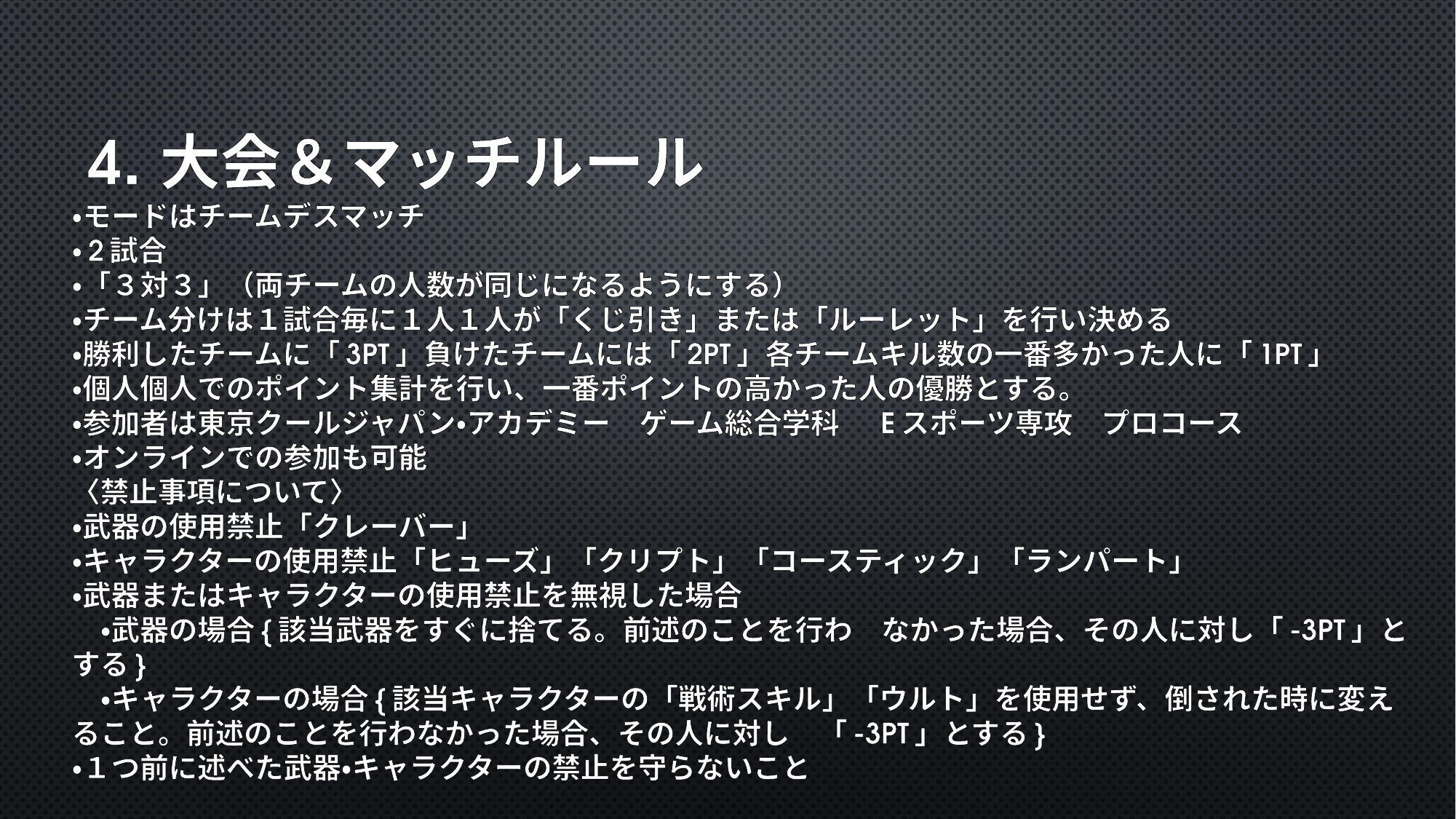

# 4.大会＆マッチルール
・モードはチームデスマッチ
・2試合
・「３対３」（両チームの人数が同じになるようにする）
・チーム分けは１試合毎に１人１人が「くじ引き」または「ルーレット」を行い決める
・勝利したチームに「3pt」負けたチームには「2pt」各チームキル数の一番多かった人に「1pt」
・個人個人でのポイント集計を行い、一番ポイントの高かった人の優勝とする。
・参加者は東京クールジャパン・アカデミー　ゲーム総合学科 　eスポーツ専攻　プロコース
・オンラインでの参加も可能
〈禁止事項について〉
・武器の使用禁止「クレーバー」
・キャラクターの使用禁止「ヒューズ」「クリプト」「コースティック」「ランパート」
・武器またはキャラクターの使用禁止を無視した場合
　・武器の場合{該当武器をすぐに捨てる。前述のことを行わ　なかった場合、その人に対し「-3pt」とする}
　・キャラクターの場合{該当キャラクターの「戦術スキル」「ウルト」を使用せず、倒された時に変えること。前述のことを行わなかった場合、その人に対し　「-3pt」とする}
・１つ前に述べた武器・キャラクターの禁止を守らないこと